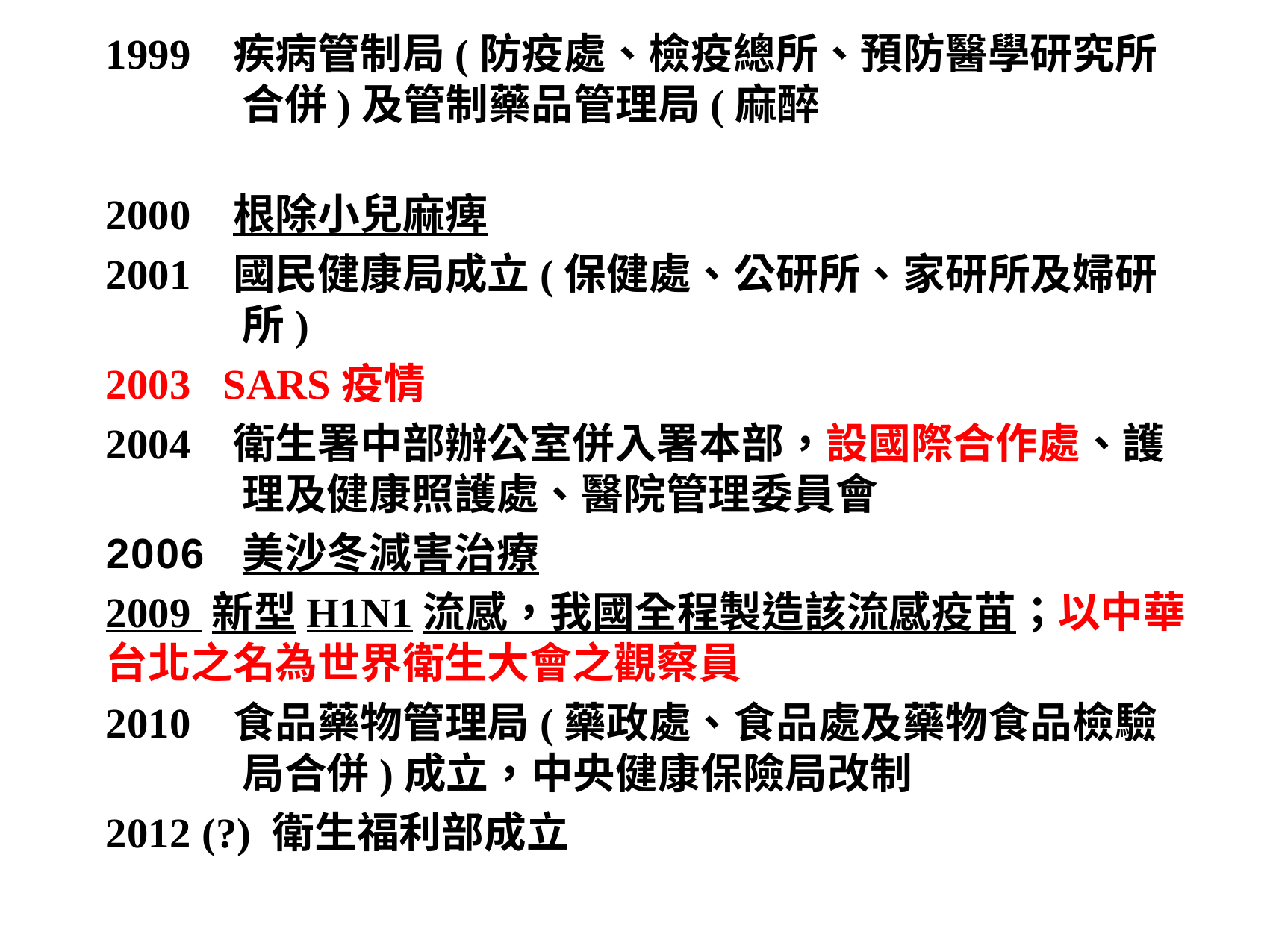

1999   疾病管制局(防疫處、檢疫總所、預防醫學研究所合併)及管制藥品管理局(麻醉藥品經理處改制)成立
2000   根除小兒麻痺
2001   國民健康局成立(保健處、公研所、家研所及婦研所)
2003   SARS疫情
2004   衛生署中部辦公室併入署本部，設國際合作處、護理及健康照護處、醫院管理委員會
美沙冬減害治療
2009 新型H1N1流感，我國全程製造該流感疫苗；以中華台北之名為世界衛生大會之觀察員
2010   食品藥物管理局(藥政處、食品處及藥物食品檢驗局合併)成立，中央健康保險局改制行政機關
2012 (?) 衛生福利部成立
45